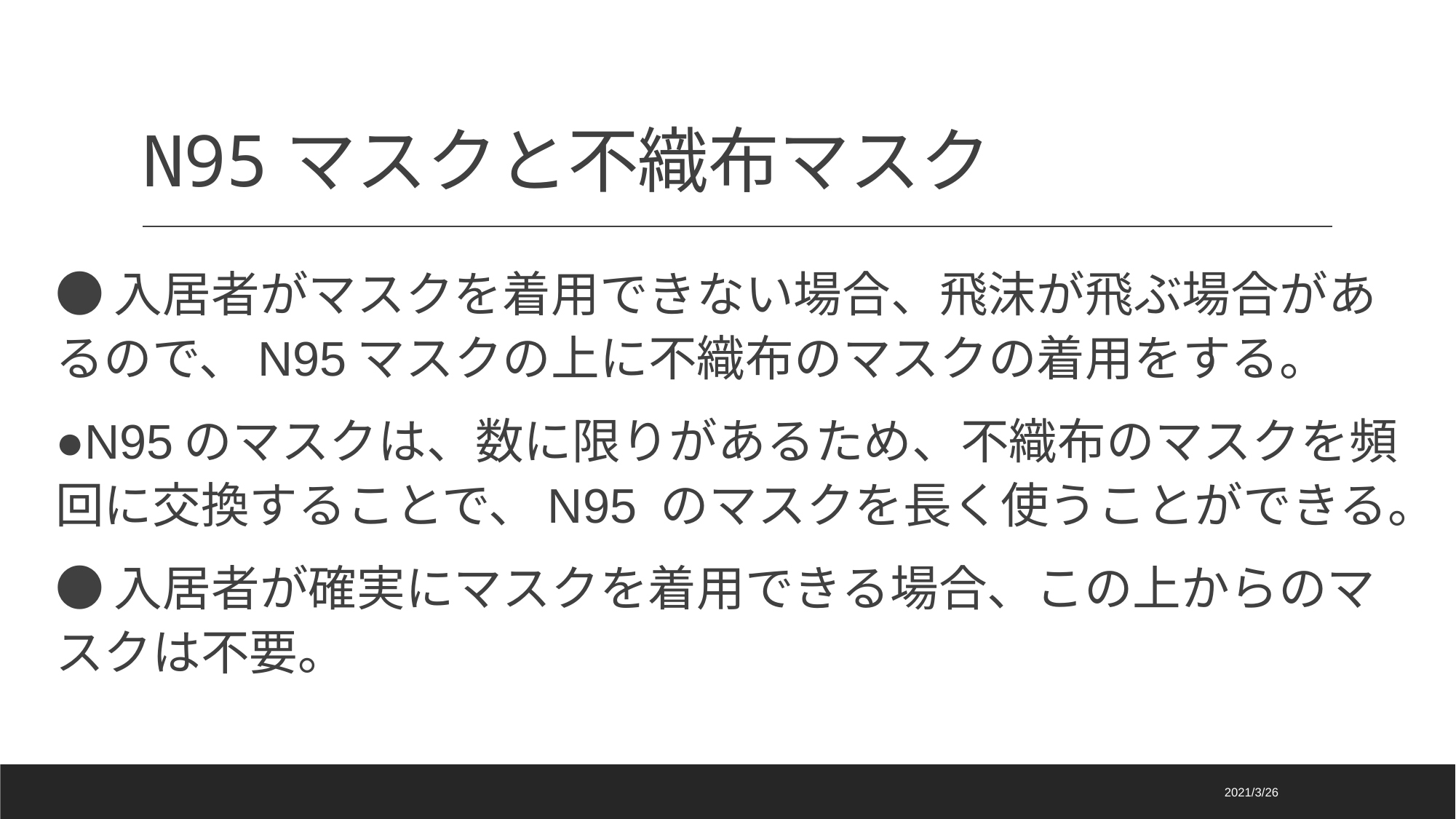

# N95マスクと不織布マスク
●入居者がマスクを着用できない場合、飛沫が飛ぶ場合があるので、N95マスクの上に不織布のマスクの着用をする。
●N95のマスクは、数に限りがあるため、不織布のマスクを頻回に交換することで、N95 のマスクを長く使うことができる。
●入居者が確実にマスクを着用できる場合、この上からのマスクは不要。
2021/3/26